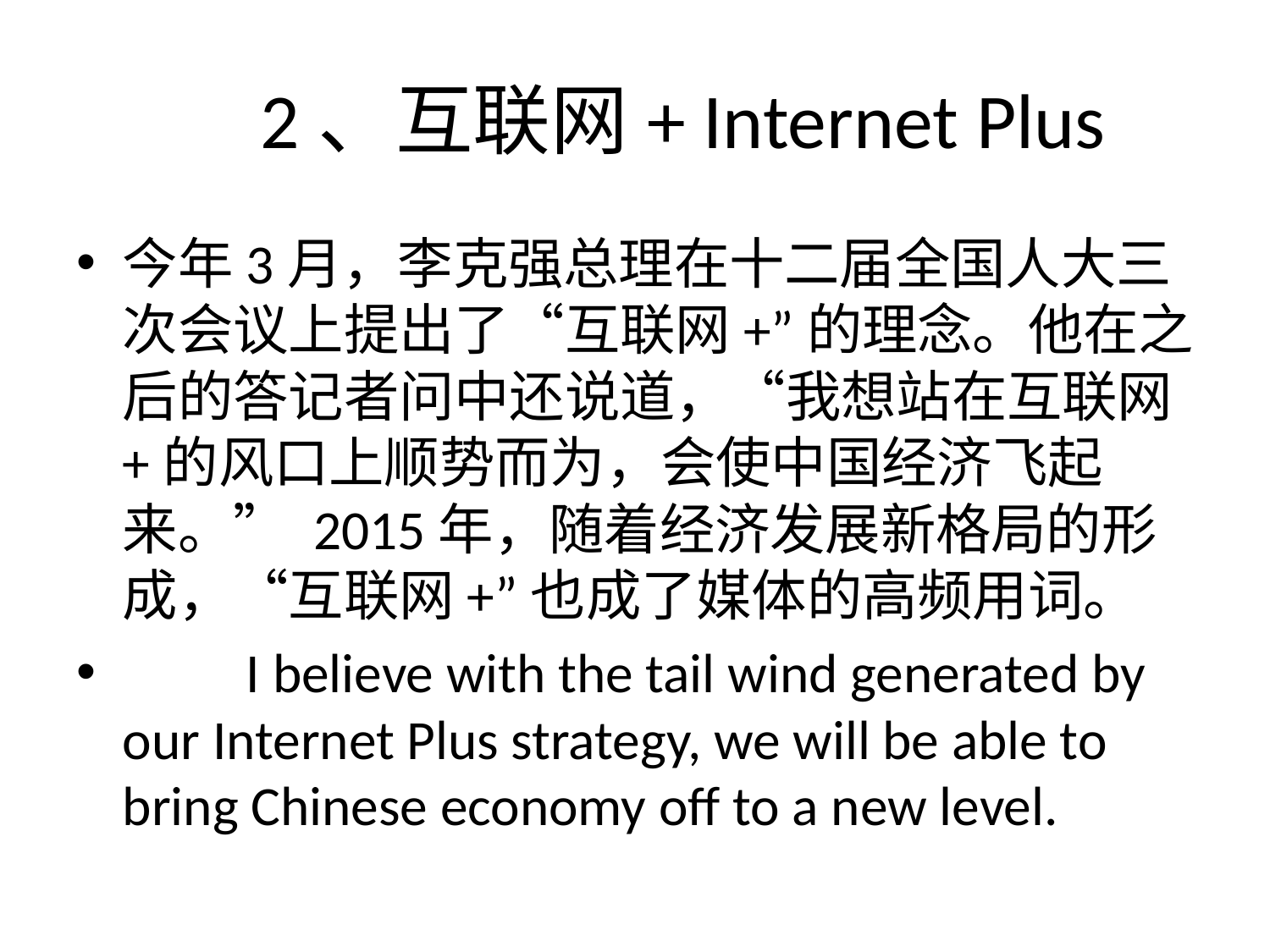

# 2、互联网+ Internet Plus
今年3月，李克强总理在十二届全国人大三次会议上提出了“互联网+”的理念。他在之后的答记者问中还说道，“我想站在互联网+的风口上顺势而为，会使中国经济飞起来。” 2015年，随着经济发展新格局的形成，“互联网+”也成了媒体的高频用词。
　　I believe with the tail wind generated by our Internet Plus strategy, we will be able to bring Chinese economy off to a new level.